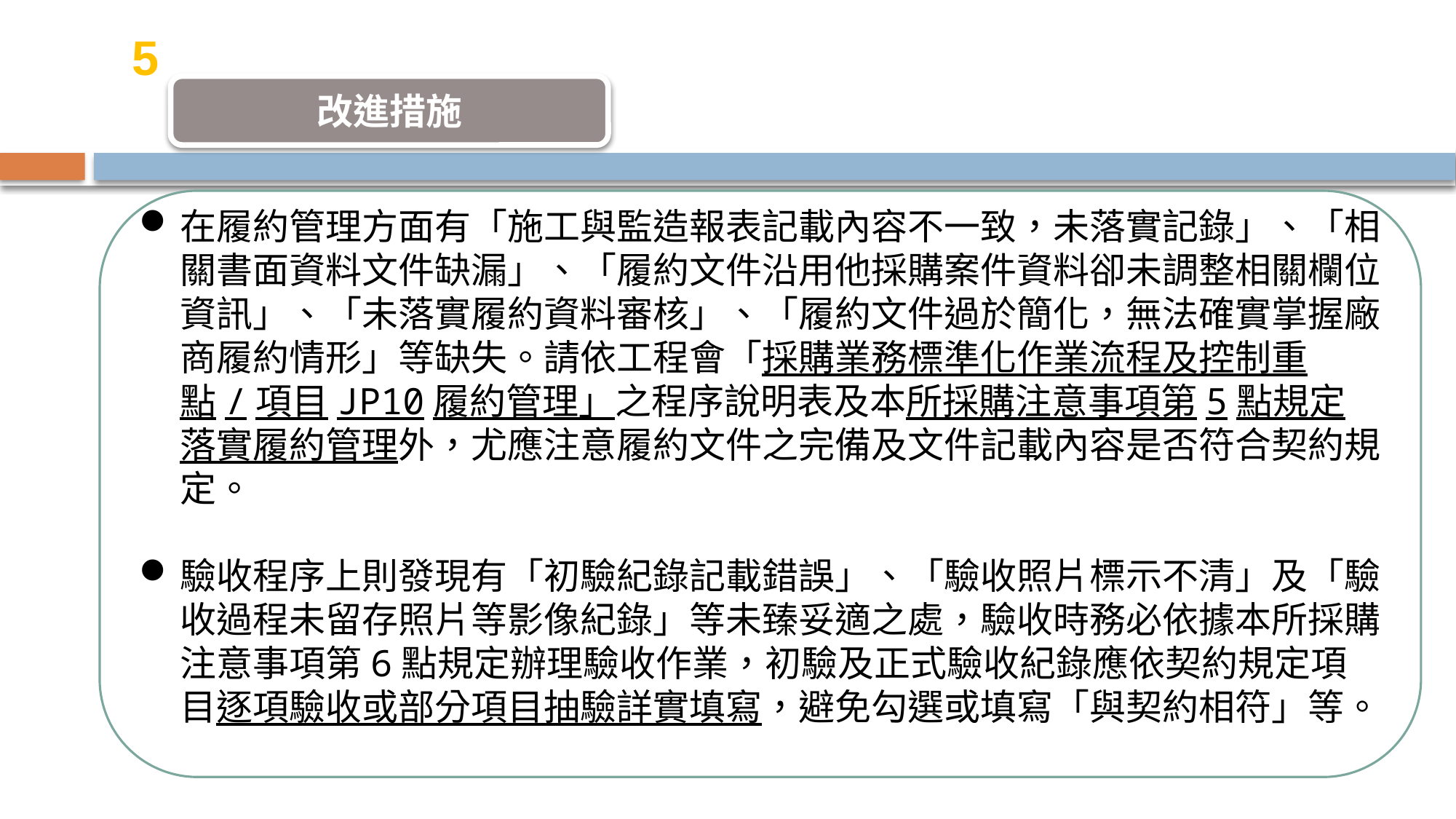

5
改進措施
在履約管理方面有「施工與監造報表記載內容不一致，未落實記錄」、「相關書面資料文件缺漏」、「履約文件沿用他採購案件資料卻未調整相關欄位資訊」、「未落實履約資料審核」、「履約文件過於簡化，無法確實掌握廠商履約情形」等缺失。請依工程會「採購業務標準化作業流程及控制重點/項目JP10履約管理」之程序說明表及本所採購注意事項第5點規定落實履約管理外，尤應注意履約文件之完備及文件記載內容是否符合契約規定。

驗收程序上則發現有「初驗紀錄記載錯誤」、「驗收照片標示不清」及「驗收過程未留存照片等影像紀錄」等未臻妥適之處，驗收時務必依據本所採購注意事項第6點規定辦理驗收作業，初驗及正式驗收紀錄應依契約規定項目逐項驗收或部分項目抽驗詳實填寫，避免勾選或填寫「與契約相符」等。